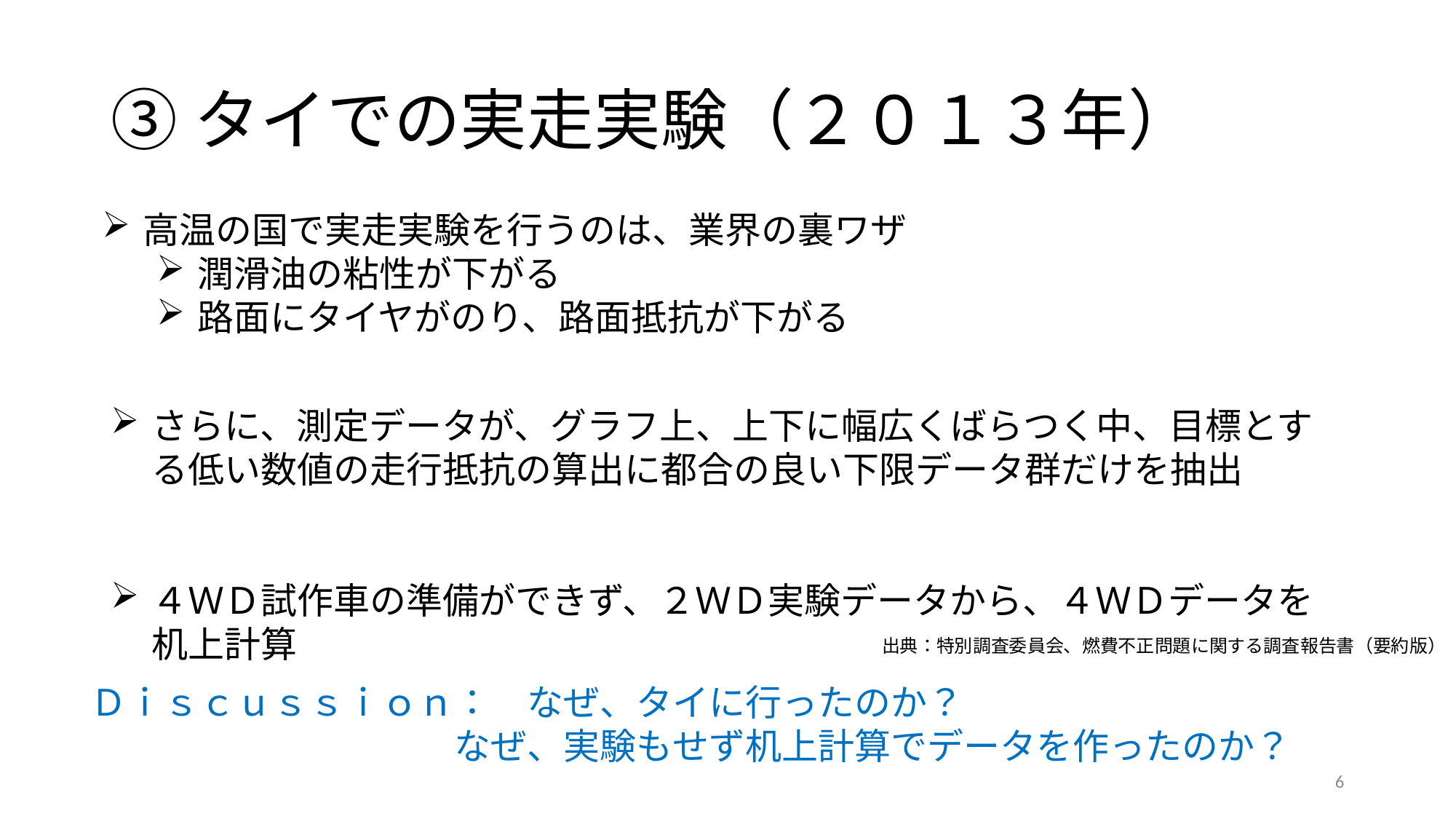

# ③タイでの実走実験（２０１３年）
高温の国で実走実験を行うのは、業界の裏ワザ
潤滑油の粘性が下がる
路面にタイヤがのり、路面抵抗が下がる
さらに、測定データが、グラフ上、上下に幅広くばらつく中、目標とする低い数値の走行抵抗の算出に都合の良い下限データ群だけを抽出

４ＷＤ試作車の準備ができず、２ＷＤ実験データから、４ＷＤデータを机上計算
出典：特別調査委員会、燃費不正問題に関する調査報告書（要約版）
Ｄｉｓｃｕｓｓｉｏｎ：　なぜ、タイに行ったのか？
　　　　　　　　　　なぜ、実験もせず机上計算でデータを作ったのか？
6